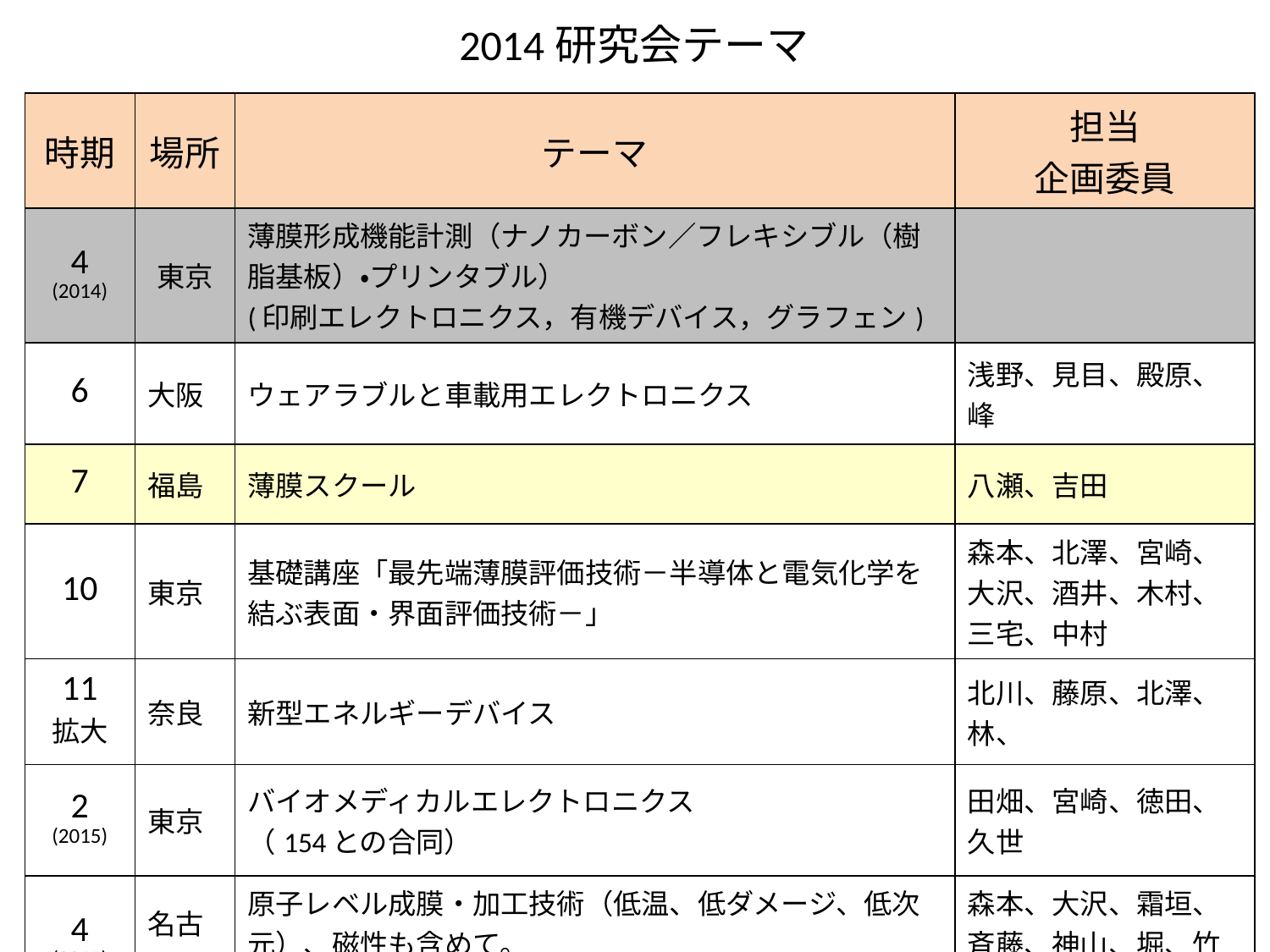

2014研究会テーマ
| 時期 | 場所 | テーマ | 担当 企画委員 |
| --- | --- | --- | --- |
| 4 (2014) | 東京 | 薄膜形成機能計測（ナノカーボン／フレキシブル（樹脂基板）・プリンタブル） (印刷エレクトロニクス，有機デバイス，グラフェン) |  |
| 6 | 大阪 | ウェアラブルと車載用エレクトロニクス | 浅野、見目、殿原、峰 |
| 7 | 福島 | 薄膜スクール | 八瀬、吉田 |
| 10 | 東京 | 基礎講座「最先端薄膜評価技術－半導体と電気化学を結ぶ表面・界面評価技術－」 | 森本、北澤、宮崎、大沢、酒井、木村、三宅、中村 |
| 11 拡大 | 奈良 | 新型エネルギーデバイス | 北川、藤原、北澤、林、 |
| 2 (2015) | 東京 | バイオメディカルエレクトロニクス （154との合同） | 田畑、宮崎、徳田、久世 |
| 4 (2015) | 名古屋 | 原子レベル成膜・加工技術（低温、低ダメージ、低次元）、磁性も含めて。 他委員会との合同も検討 | 森本、大沢、霜垣、斉藤、神山、堀、竹中、二本、峰 |